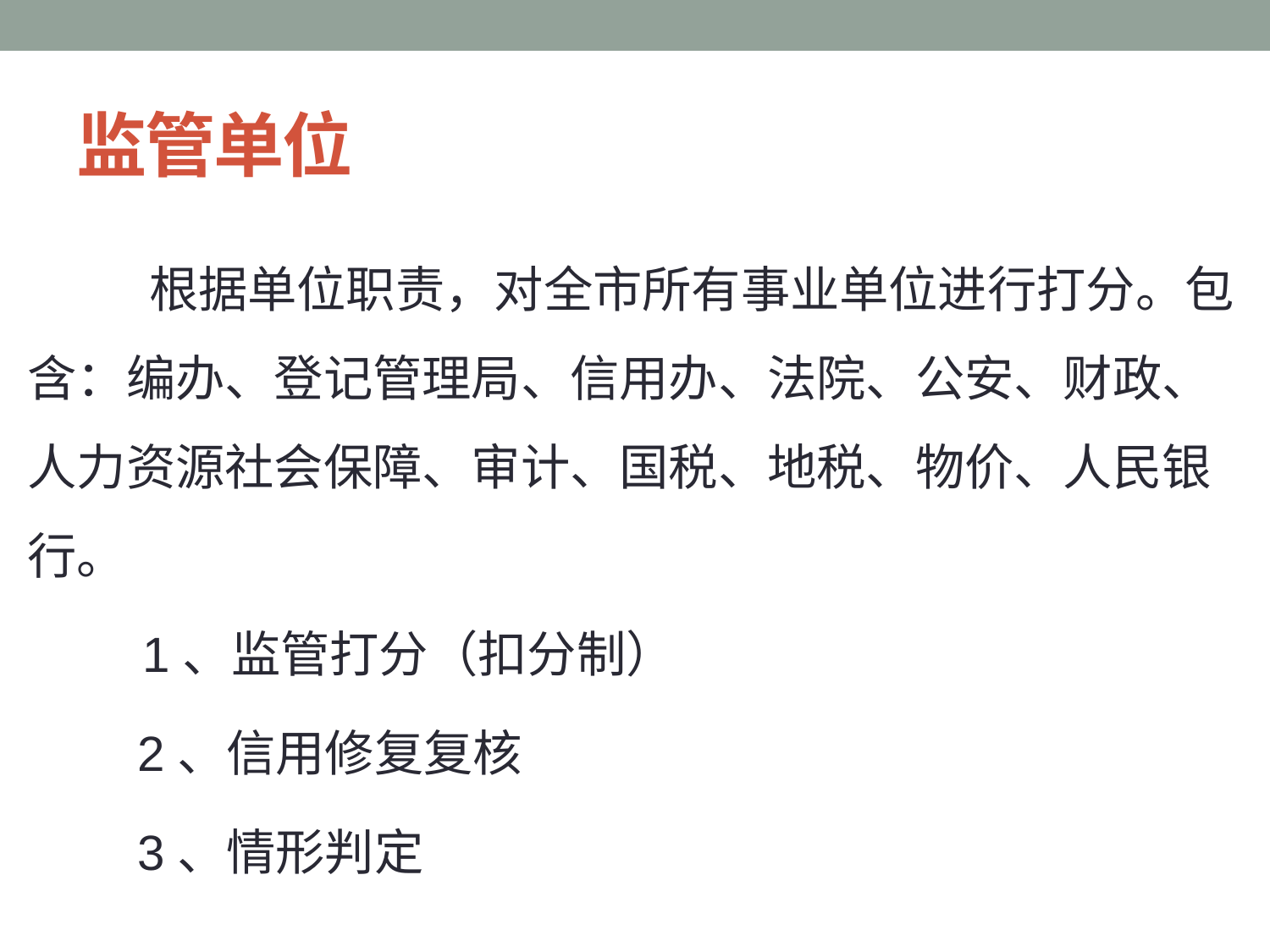

# 监管单位
  根据单位职责，对全市所有事业单位进行打分。包含：编办、登记管理局、信用办、法院、公安、财政、人力资源社会保障、审计、国税、地税、物价、人民银行。
  1、监管打分（扣分制）
        2、信用修复复核
        3、情形判定